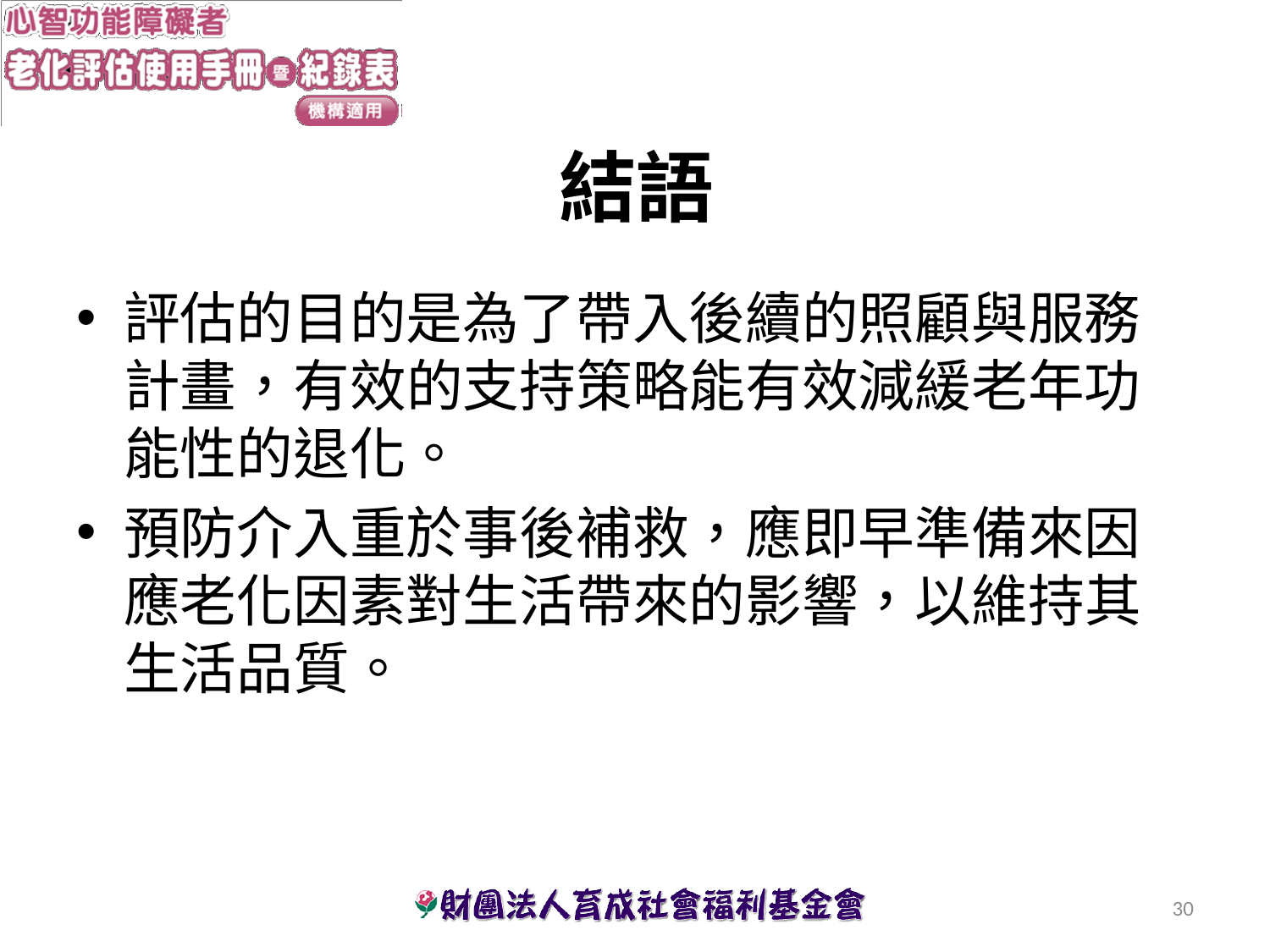

# 結語
評估的目的是為了帶入後續的照顧與服務計畫，有效的支持策略能有效減緩老年功能性的退化。
預防介入重於事後補救，應即早準備來因應老化因素對生活帶來的影響，以維持其生活品質。

30